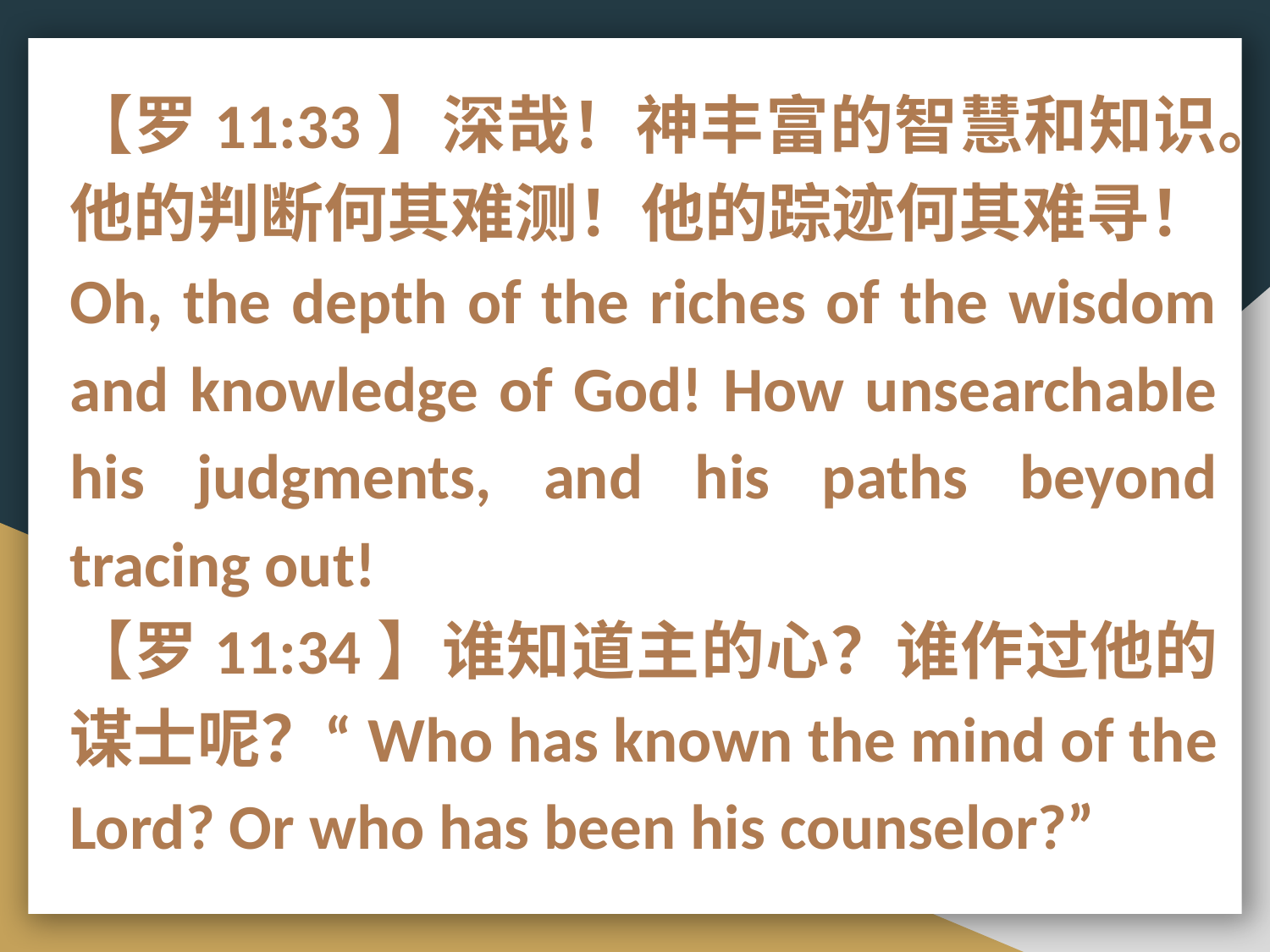

【罗11:33】深哉！神丰富的智慧和知识。他的判断何其难测！他的踪迹何其难寻！Oh, the depth of the riches of the wisdom and knowledge of God! How unsearchable his judgments, and his paths beyond tracing out!
【罗11:34】谁知道主的心？谁作过他的谋士呢？“Who has known the mind of the Lord? Or who has been his counselor?”